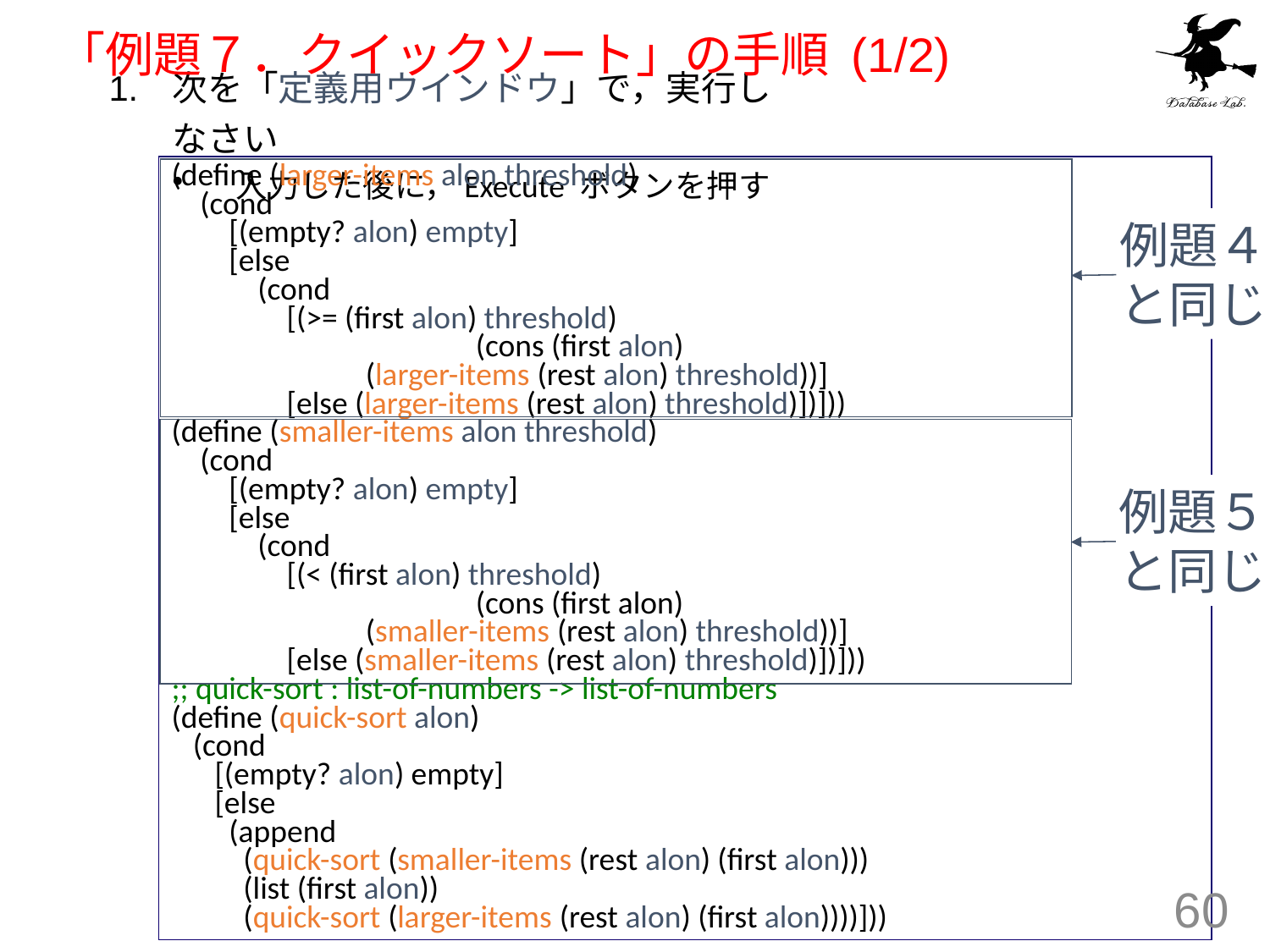

# 「例題７．クイックソート」の手順 (1/2)
次を「定義用ウインドウ」で，実行しなさい
入力した後に，Execute ボタンを押す
(define (larger-items alon threshold)
    (cond
        [(empty? alon) empty]
        [else
            (cond
                [(>= (first alon) threshold)
		       (cons (first alon)
                           (larger-items (rest alon) threshold))]
                [else (larger-items (rest alon) threshold)])]))
(define (smaller-items alon threshold)
    (cond
        [(empty? alon) empty]
        [else
            (cond
                [(< (first alon) threshold)
		       (cons (first alon)
                           (smaller-items (rest alon) threshold))]
                [else (smaller-items (rest alon) threshold)])]))
;; quick-sort : list-of-numbers -> list-of-numbers
(define (quick-sort alon)
   (cond
      [(empty? alon) empty]
      [else
        (append
          (quick-sort (smaller-items (rest alon) (first alon)))
          (list (first alon))
          (quick-sort (larger-items (rest alon) (first alon))))]))

例題４
と同じ

例題５
と同じ

60